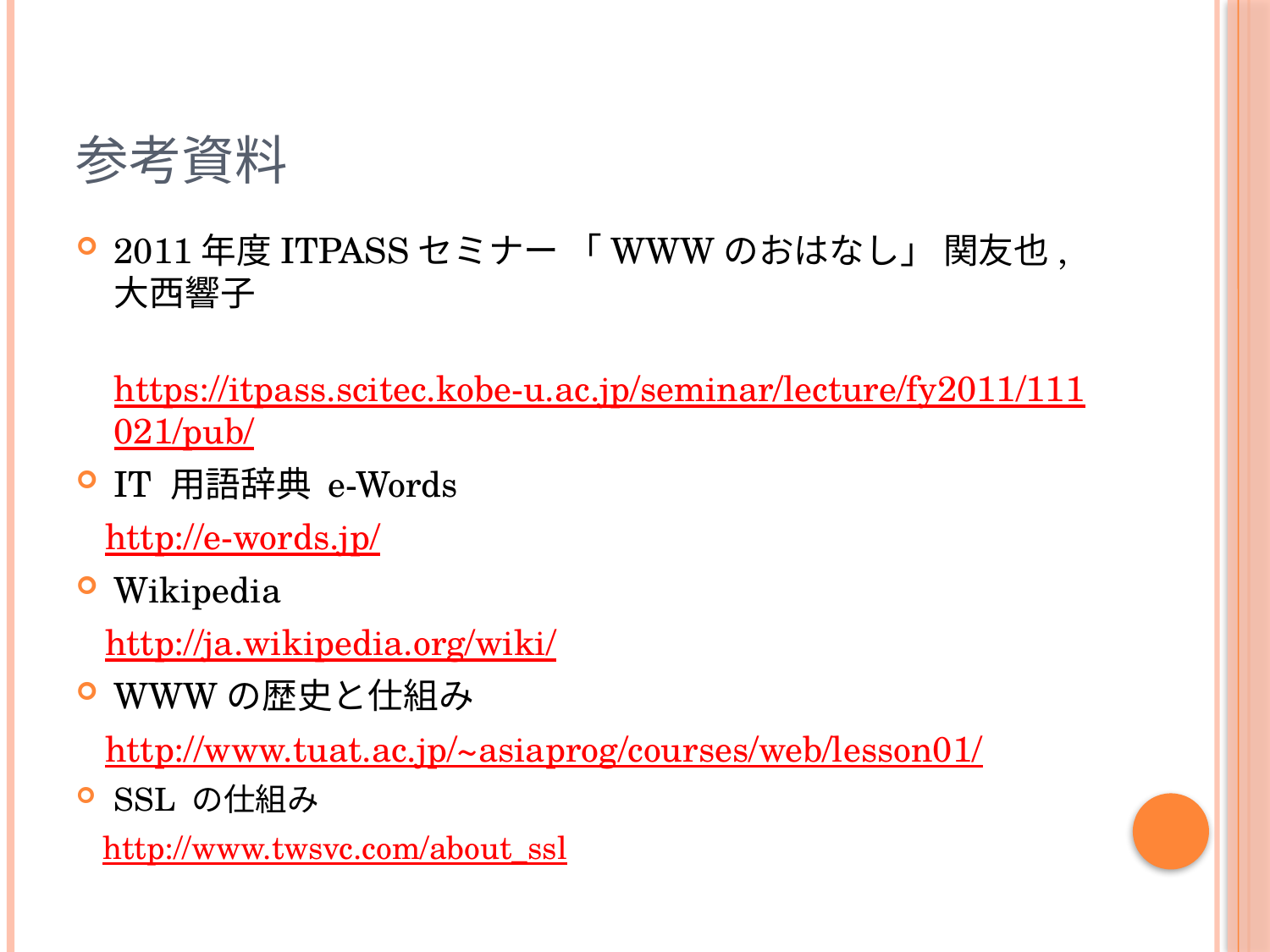

# 参考資料
2011年度ITPASSセミナー 「WWWのおはなし」 関友也, 大西響子
   https://itpass.scitec.kobe-u.ac.jp/seminar/lecture/fy2011/111021/pub/
IT 用語辞典 e-Words
   http://e-words.jp/
Wikipedia
   http://ja.wikipedia.org/wiki/
WWWの歴史と仕組み
   http://www.tuat.ac.jp/~asiaprog/courses/web/lesson01/
SSL の仕組み
   http://www.twsvc.com/about_ssl